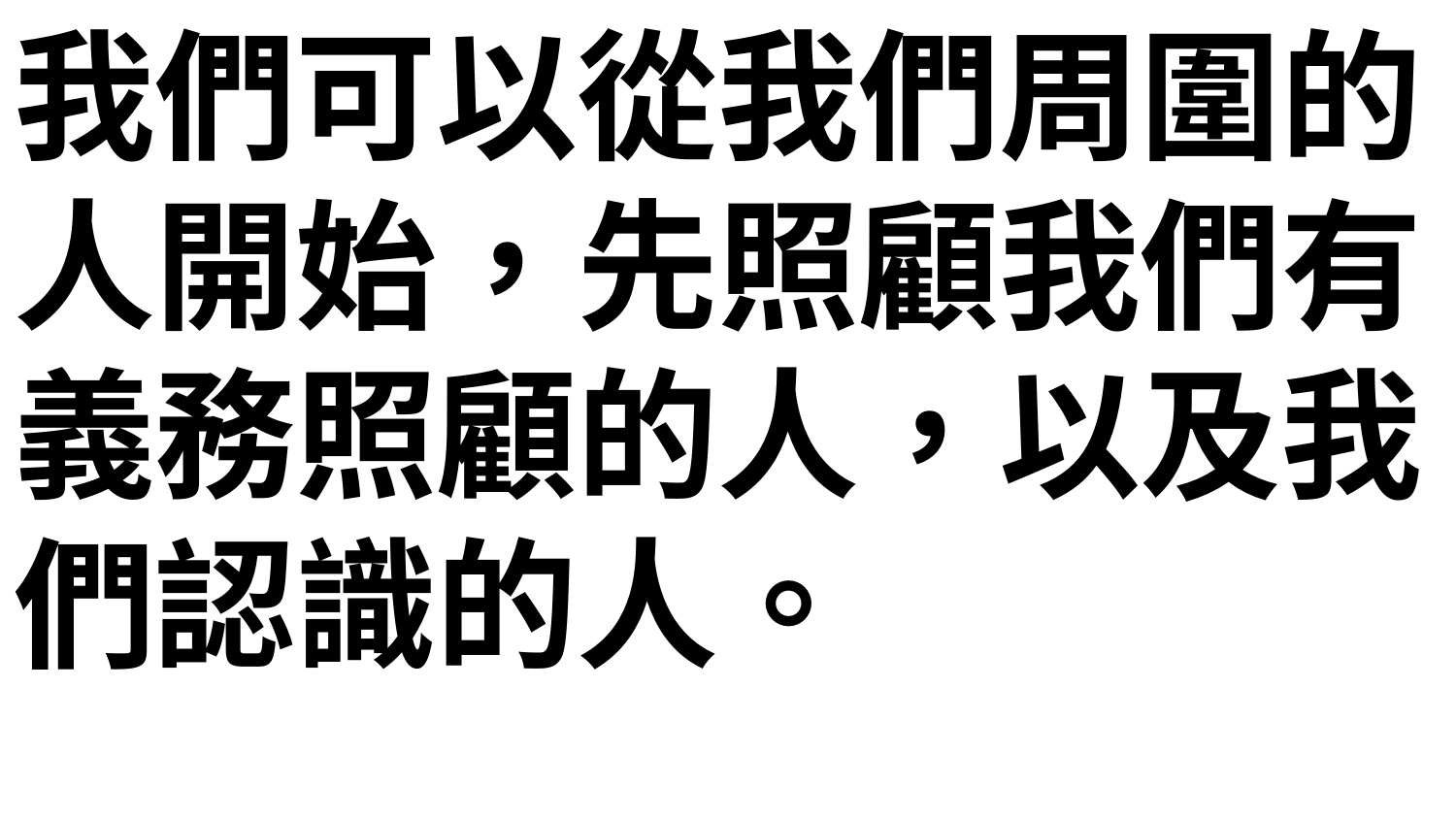

我們可以從我們周圍的人開始，先照顧我們有義務照顧的人，以及我們認識的人。